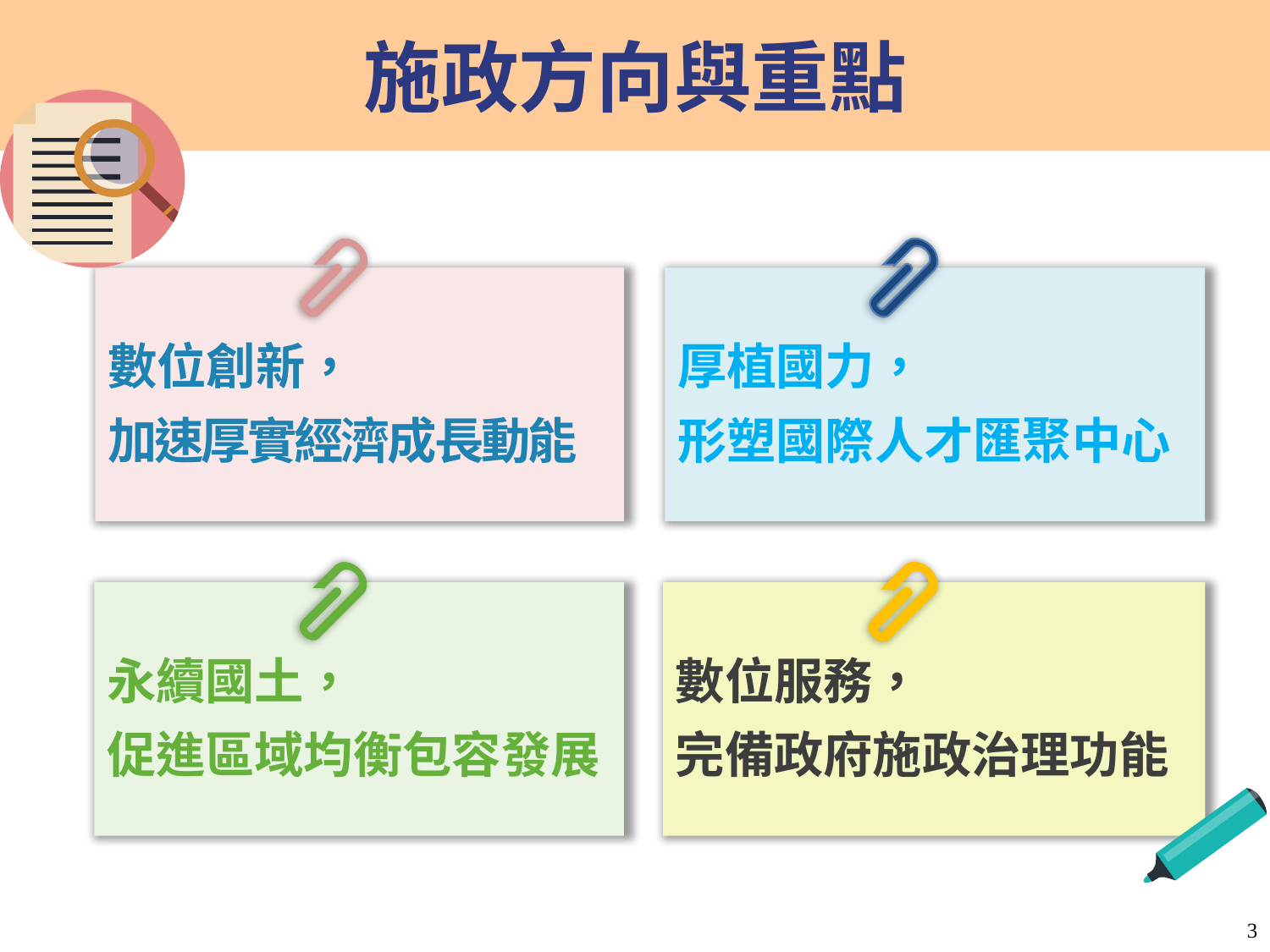

施政方向與重點

數位創新，
加速厚實經濟成長動能
厚植國力，
形塑國際人才匯聚中心

永續國土，
促進區域均衡包容發展
數位服務，
完備政府施政治理功能